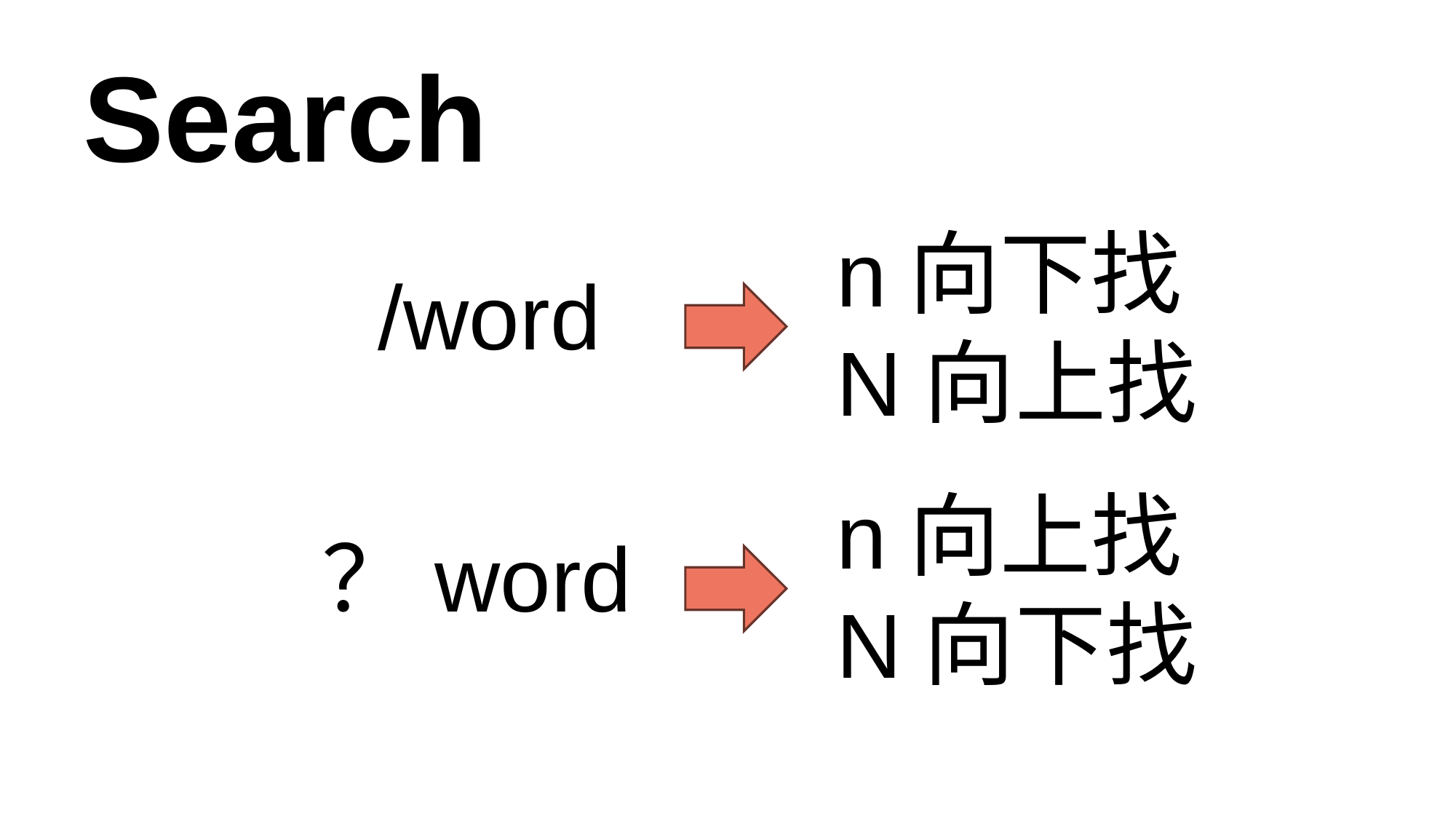

Search
n向下找
N向上找
/word

n向上找
N向下找
？word